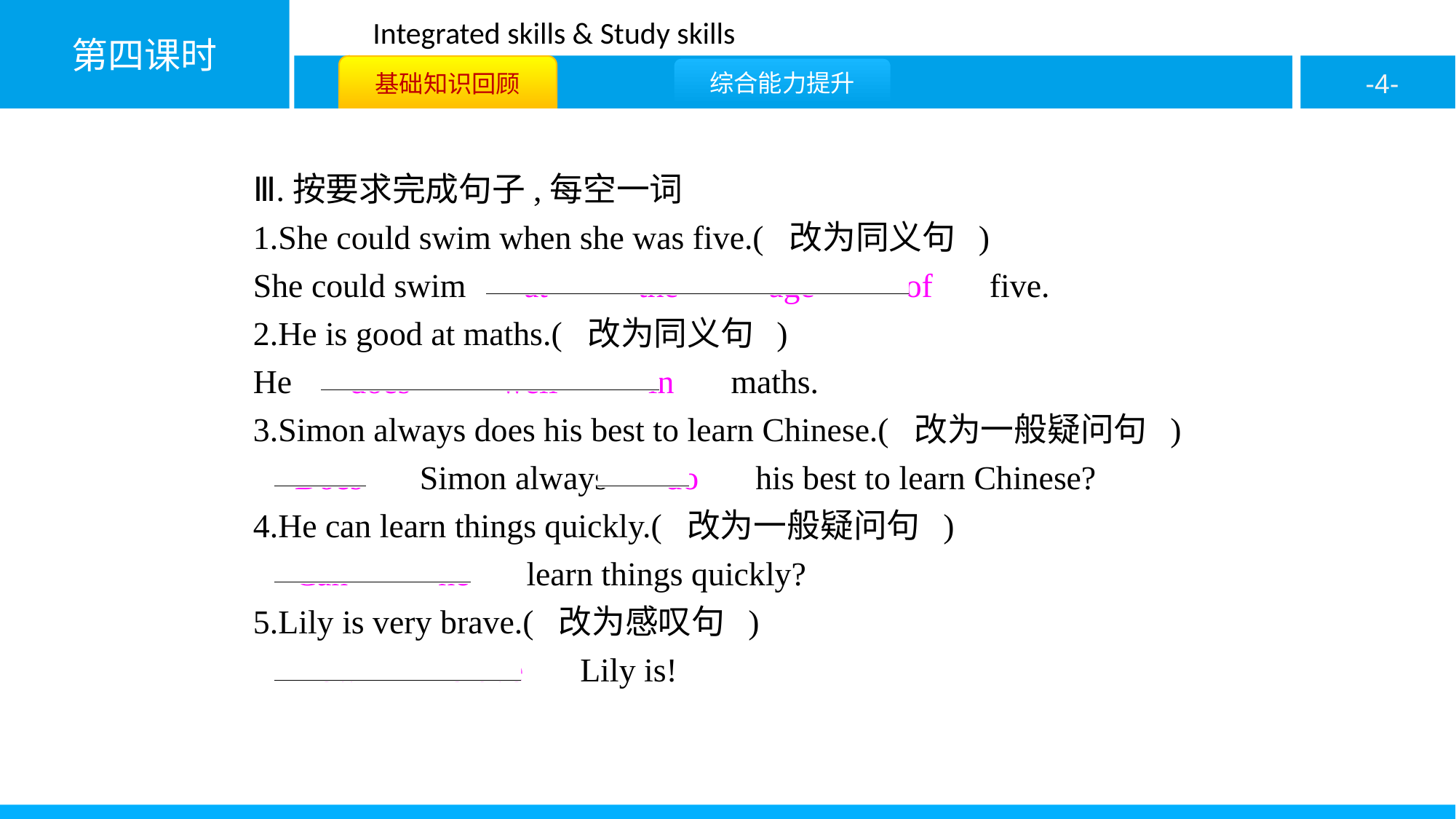

Ⅲ.按要求完成句子,每空一词
1.She could swim when she was five.(  改为同义句  )
She could swim 　at　 　the　 　age　 　of　 five.
2.He is good at maths.(  改为同义句  )
He 　does　 　well　 　in　 maths.
3.Simon always does his best to learn Chinese.(  改为一般疑问句  )
　Does　 Simon always 　do　 his best to learn Chinese?
4.He can learn things quickly.(  改为一般疑问句  )
　Can　 　he　 learn things quickly?
5.Lily is very brave.(  改为感叹句  )
　How　 　brave　 Lily is!